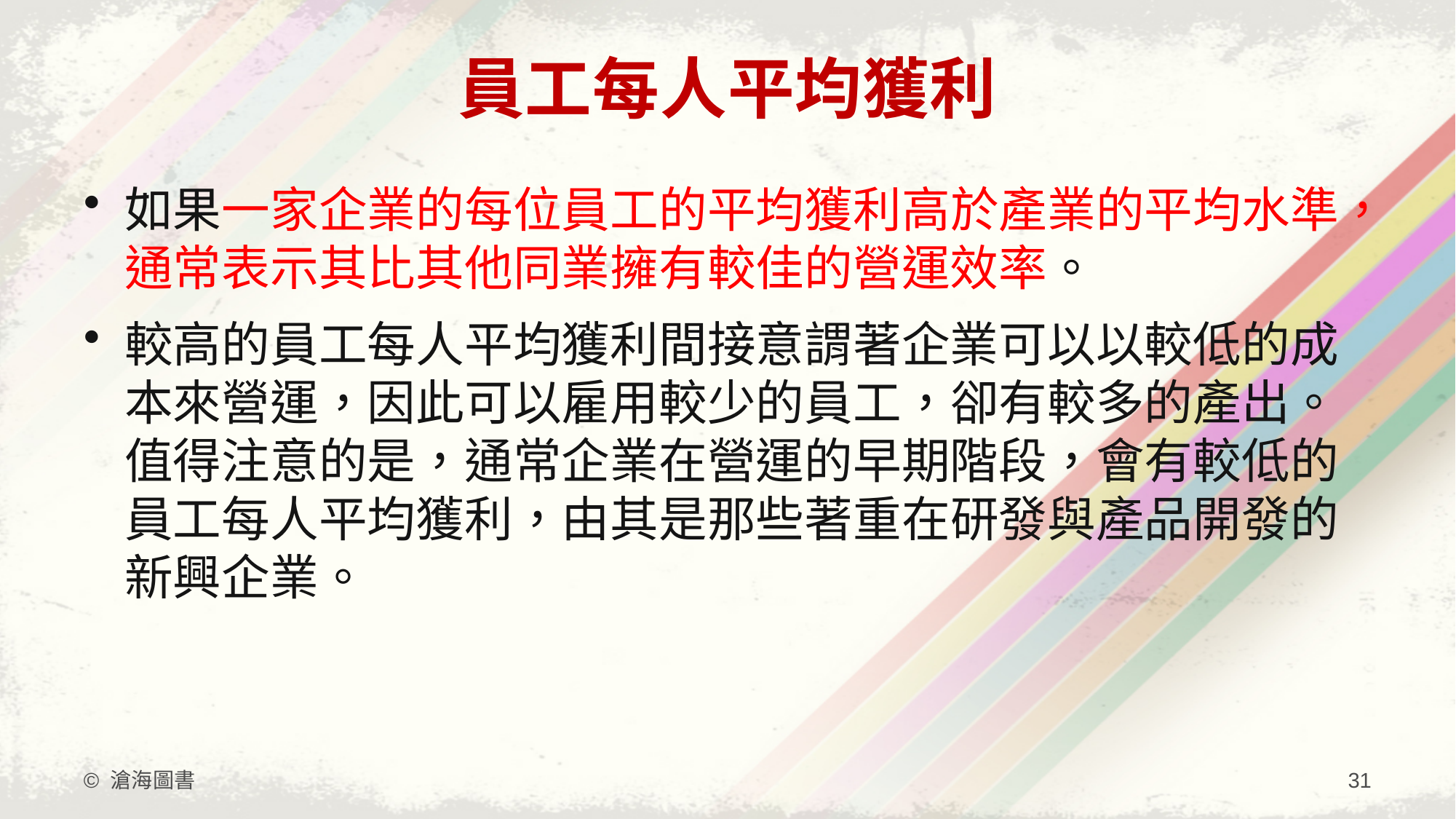

# 員工每人平均獲利
如果一家企業的每位員工的平均獲利高於產業的平均水準，通常表示其比其他同業擁有較佳的營運效率。
較高的員工每人平均獲利間接意謂著企業可以以較低的成本來營運，因此可以雇用較少的員工，卻有較多的產出。值得注意的是，通常企業在營運的早期階段，會有較低的員工每人平均獲利，由其是那些著重在研發與產品開發的新興企業。
© 滄海圖書
31